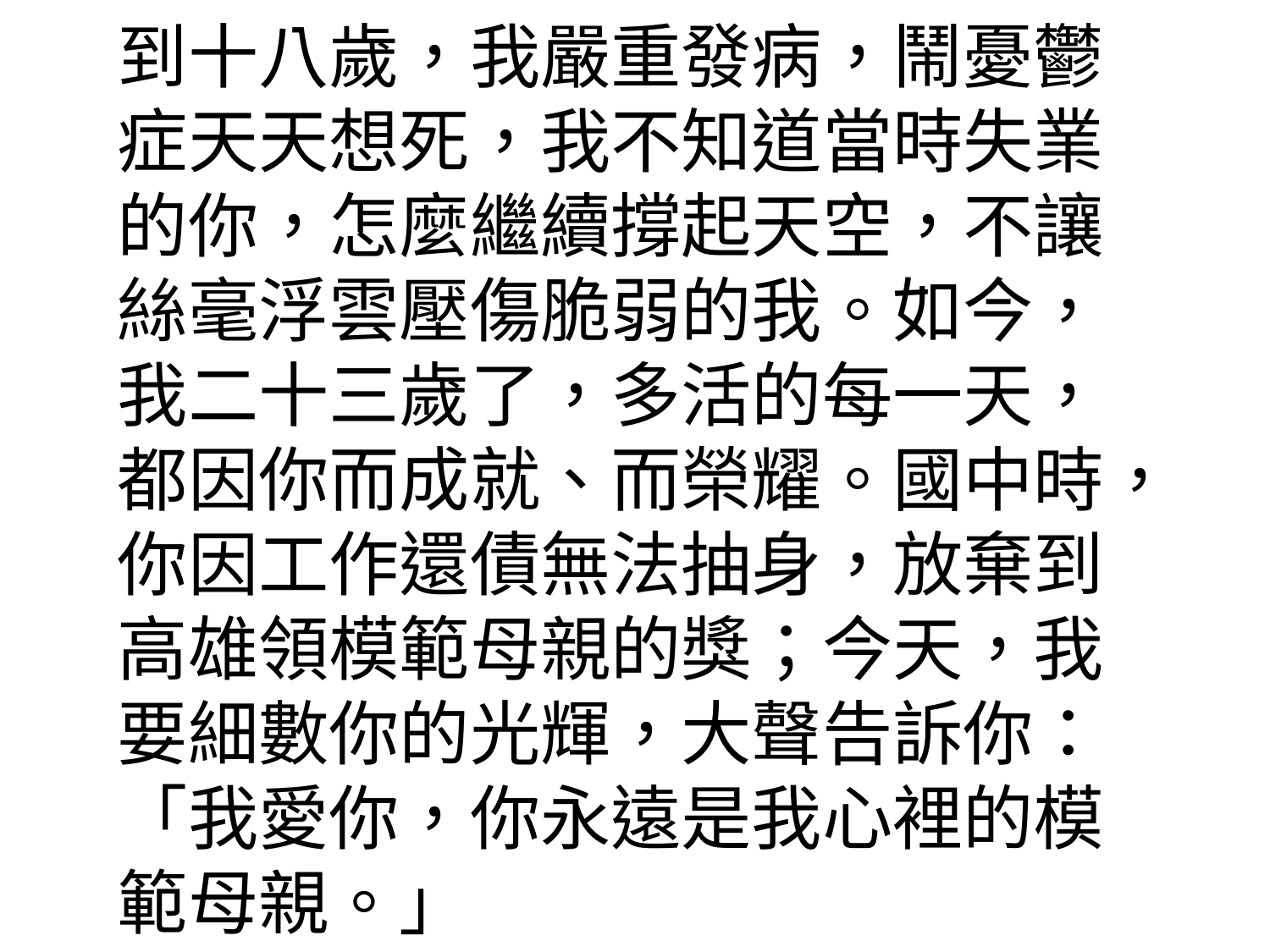

到十八歲，我嚴重發病，鬧憂鬱症天天想死，我不知道當時失業的你，怎麼繼續撐起天空，不讓絲毫浮雲壓傷脆弱的我。如今，我二十三歲了，多活的每一天，都因你而成就、而榮耀。國中時，你因工作還債無法抽身，放棄到高雄領模範母親的獎；今天，我要細數你的光輝，大聲告訴你：「我愛你，你永遠是我心裡的模範母親。」